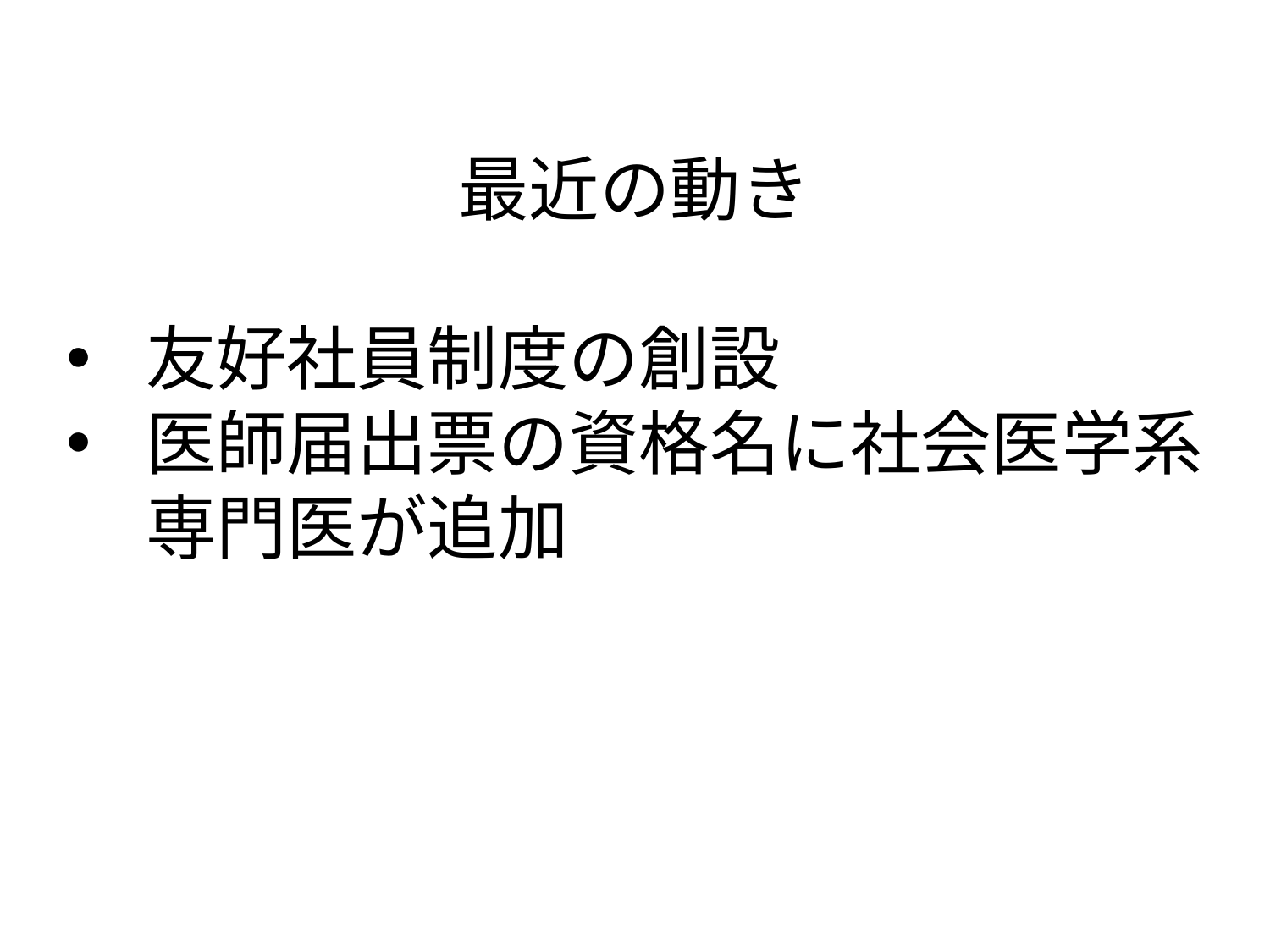

最近の動き

友好社員制度の創設
医師届出票の資格名に社会医学系専門医が追加